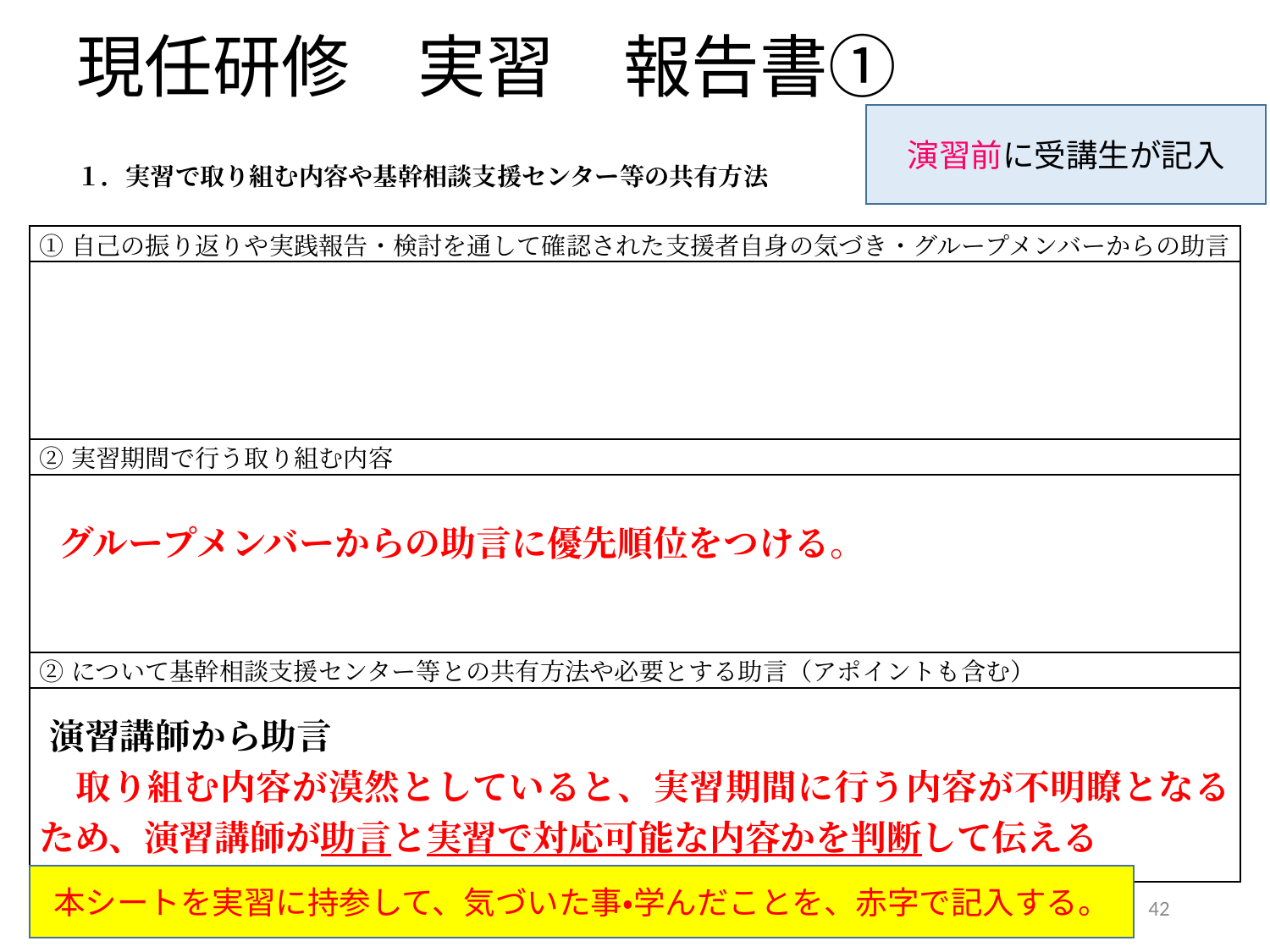

# 現任研修　実習　報告書①
演習前に受講生が記入
１．実習で取り組む内容や基幹相談支援センター等の共有方法
| ①自己の振り返りや実践報告・検討を通して確認された支援者自身の気づき・グループメンバーからの助言 |
| --- |
|  |
| ②実習期間で行う取り組む内容 |
| グループメンバーからの助言に優先順位をつける。 |
| ②について基幹相談支援センター等との共有方法や必要とする助言（アポイントも含む） |
| 演習講師から助言 　取り組む内容が漠然としていると、実習期間に行う内容が不明瞭となるため、演習講師が助言と実習で対応可能な内容かを判断して伝える |
本シートを実習に持参して、気づいた事・学んだことを、赤字で記入する。
42